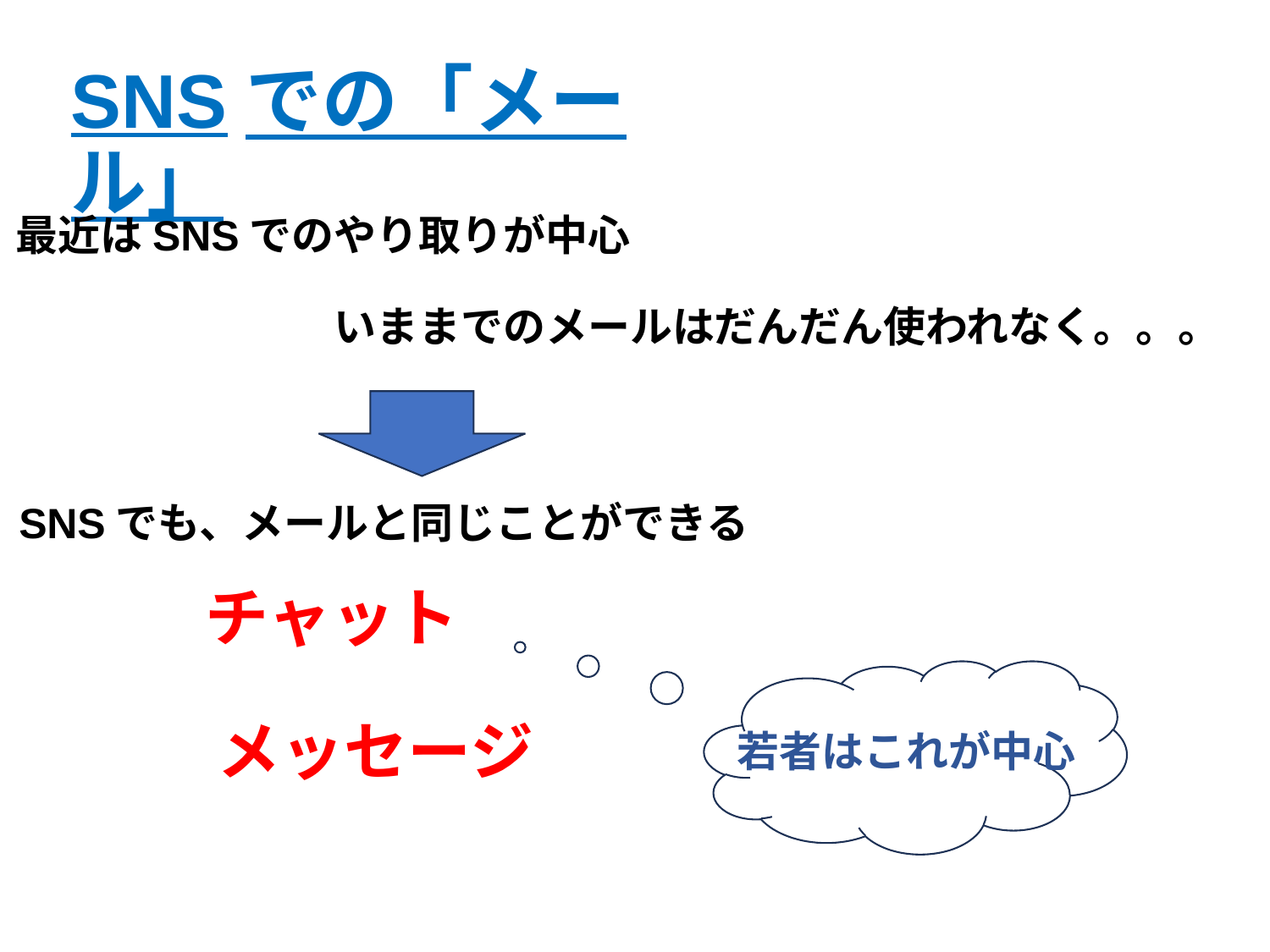

SNSでの「メール」
最近はSNSでのやり取りが中心
いままでのメールはだんだん使われなく。。。

SNSでも、メールと同じことができる
チャット

メッセージ
若者はこれが中心